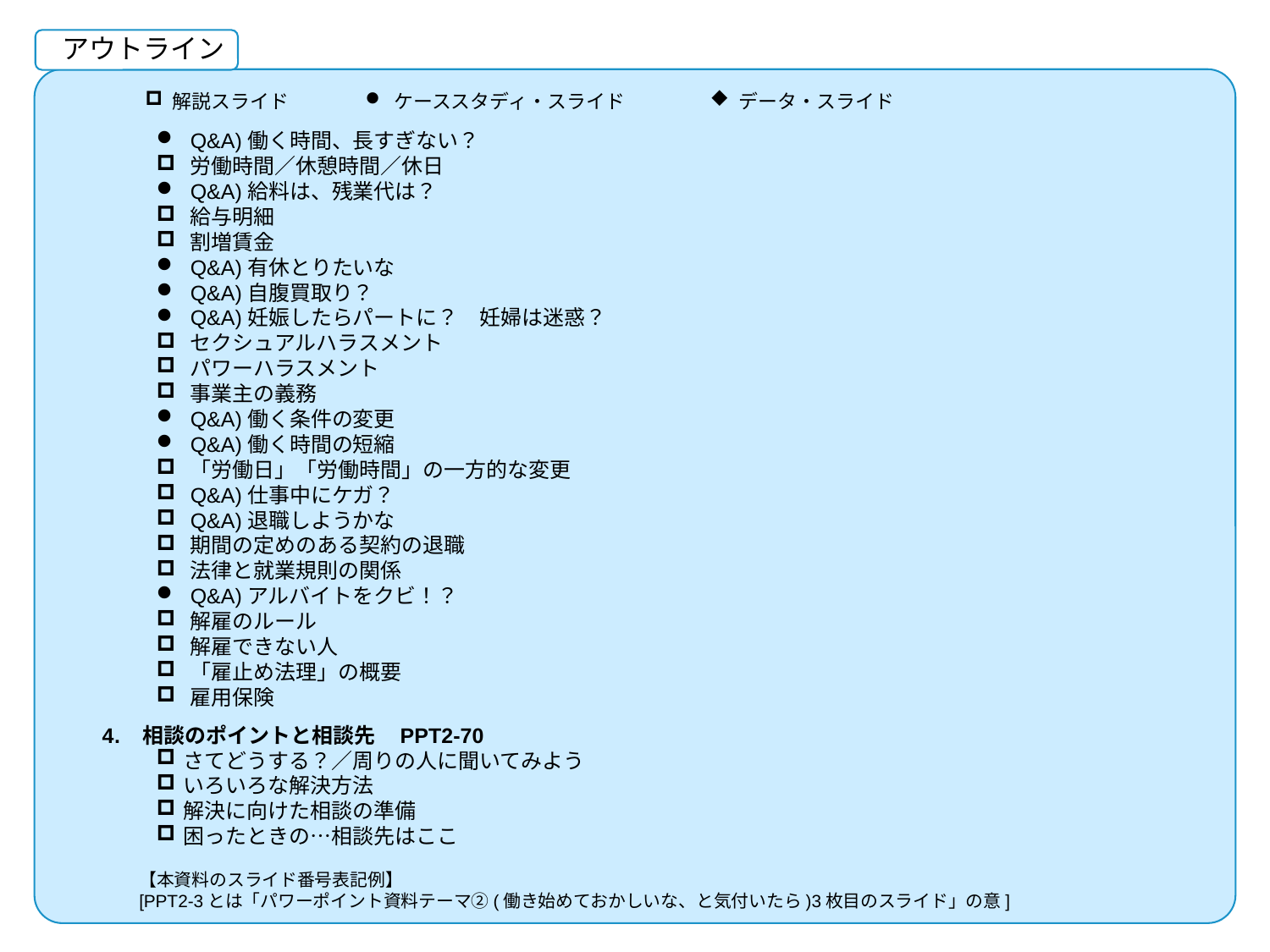

アウトライン

 解説スライド
 ケーススタディ・スライド
 データ・スライド
Q&A)働く時間、長すぎない？
労働時間／休憩時間／休日
Q&A)給料は、残業代は？
給与明細
割増賃金
Q&A)有休とりたいな
Q&A)自腹買取り？
Q&A)妊娠したらパートに？　妊婦は迷惑？
セクシュアルハラスメント
パワーハラスメント
事業主の義務
Q&A)働く条件の変更
Q&A)働く時間の短縮
「労働日」「労働時間」の一方的な変更
Q&A)仕事中にケガ？
Q&A)退職しようかな
期間の定めのある契約の退職
法律と就業規則の関係
Q&A)アルバイトをクビ！？
解雇のルール
解雇できない人
「雇止め法理」の概要
雇用保険
相談のポイントと相談先    PPT2-70
さてどうする？／周りの人に聞いてみよう
いろいろな解決方法
解決に向けた相談の準備
困ったときの…相談先はここ
【本資料のスライド番号表記例】
[PPT2-3とは「パワーポイント資料テーマ②(働き始めておかしいな、と気付いたら)3枚目のスライド」の意]